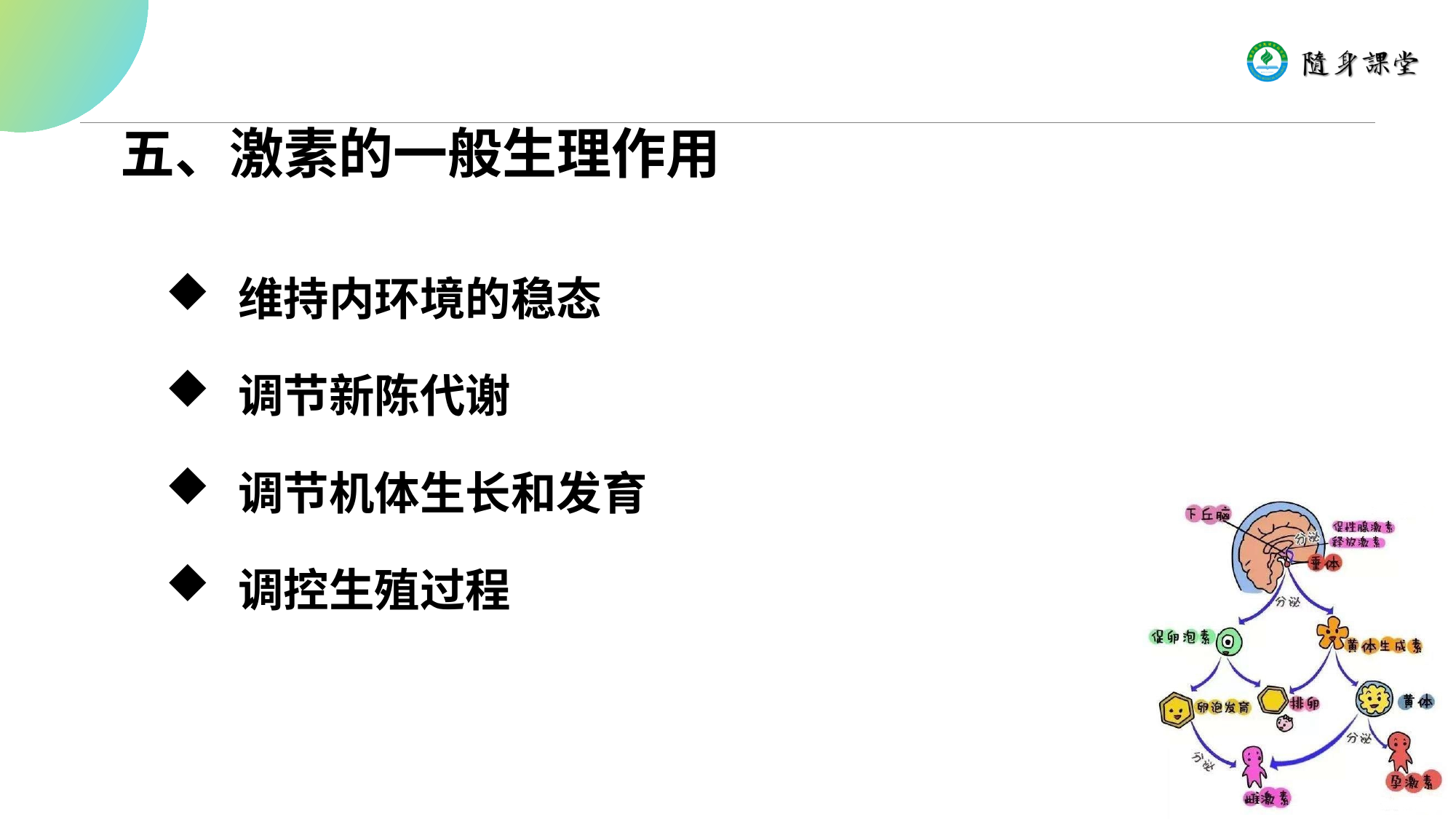

# 五、激素的一般生理作用
维持内环境的稳态
调节新陈代谢
调节机体生长和发育
调控生殖过程